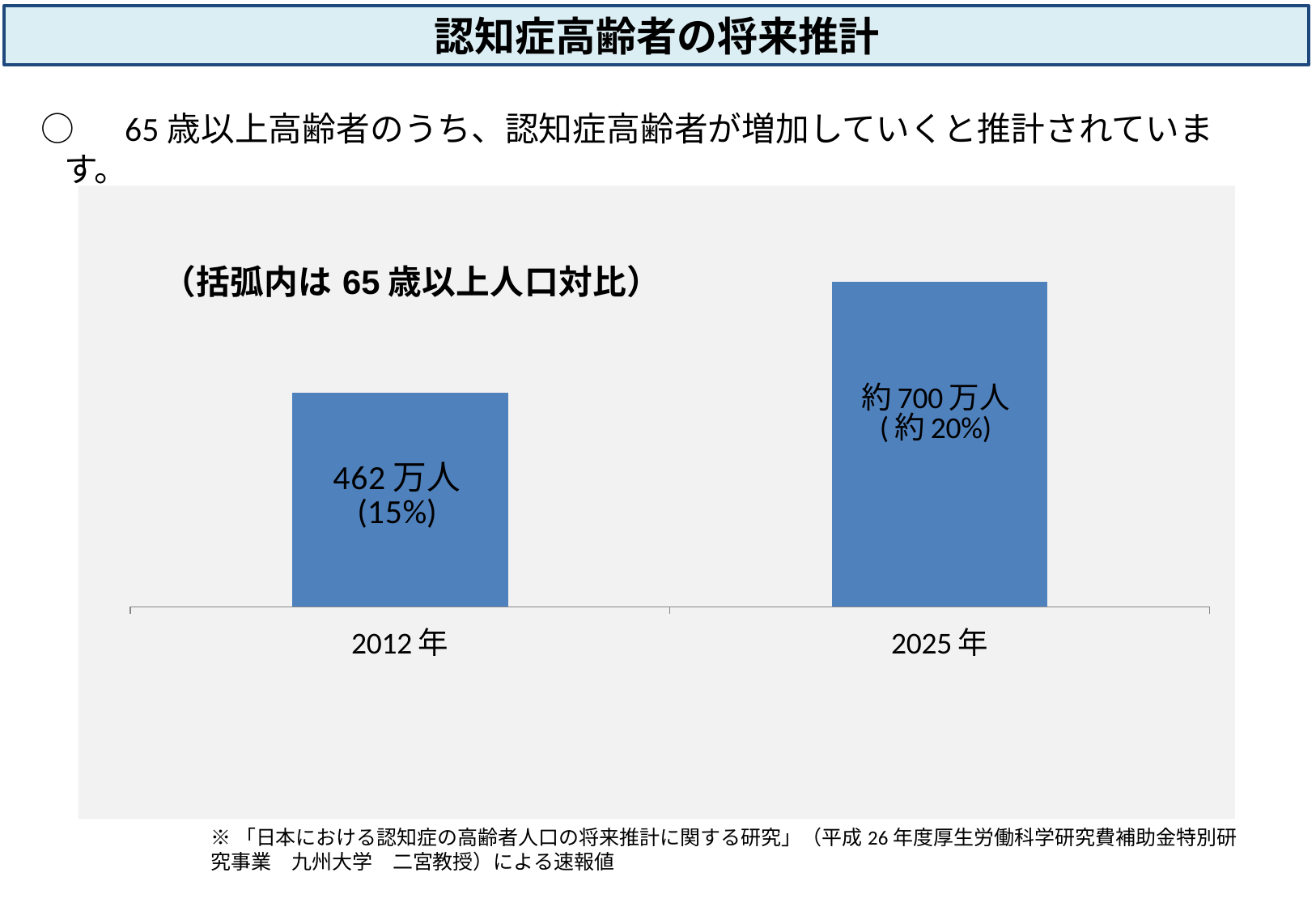

認知症高齢者の将来推計
○　65歳以上高齢者のうち、認知症高齢者が増加していくと推計されています。

### Chart: （括弧内は65歳以上人口対比）

| Category | 「認知症高齢者の日常生活自立度」Ⅱ以上の高齢者の推計（括弧内は65歳以上人口対比） |
|---|---|
| 2012年 | 462.0 |
| 2025年 | 700.0 |
※「日本における認知症の高齢者人口の将来推計に関する研究」（平成26年度厚生労働科学研究費補助金特別研究事業　九州大学　二宮教授）による速報値